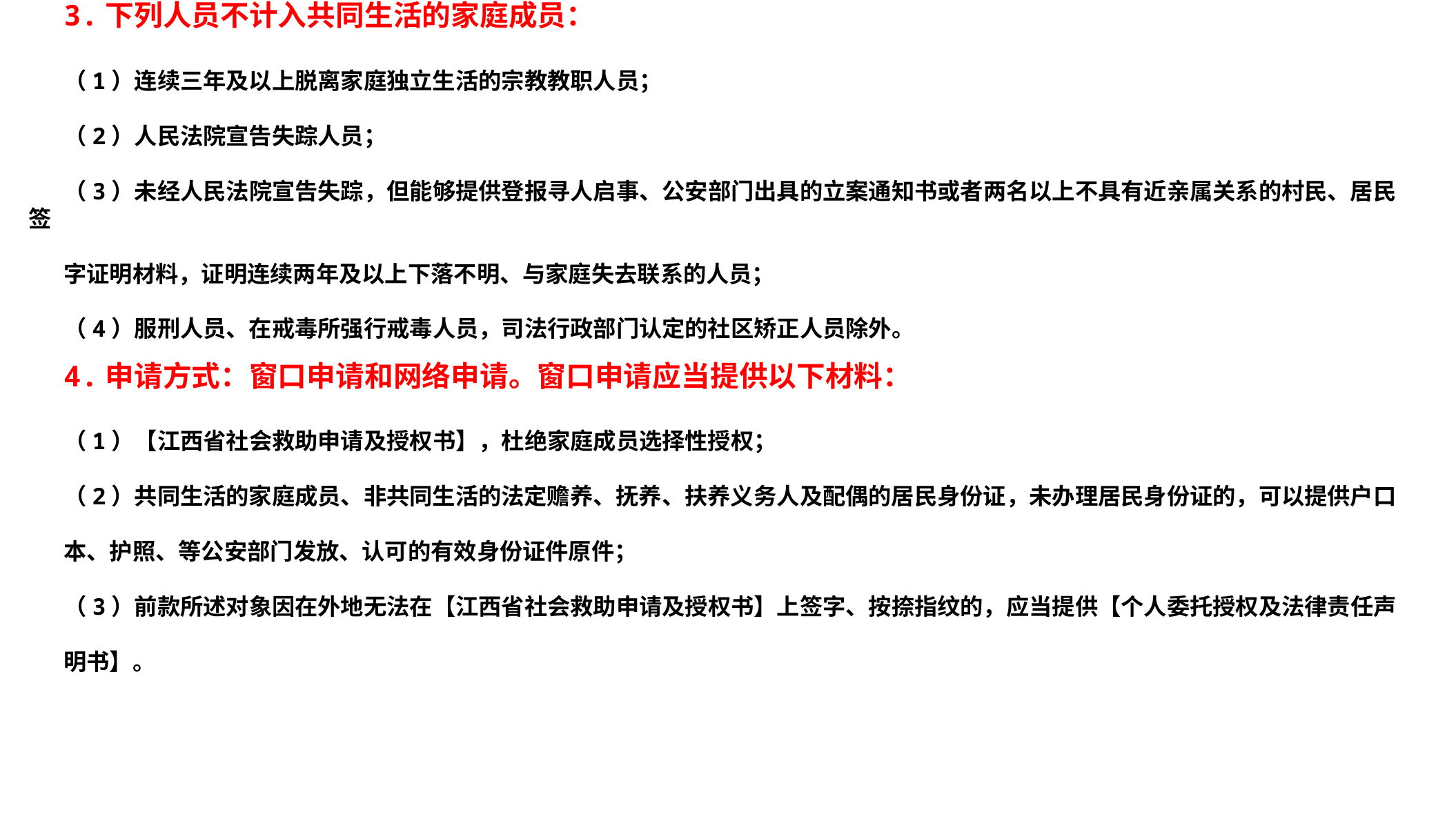

3.下列人员不计入共同生活的家庭成员：

（1）连续三年及以上脱离家庭独立生活的宗教教职人员；

（2）人民法院宣告失踪人员；

（3）未经人民法院宣告失踪，但能够提供登报寻人启事、公安部门出具的立案通知书或者两名以上不具有近亲属关系的村民、居民签

字证明材料，证明连续两年及以上下落不明、与家庭失去联系的人员；

（4）服刑人员、在戒毒所强行戒毒人员，司法行政部门认定的社区矫正人员除外。

4.申请方式：窗口申请和网络申请。窗口申请应当提供以下材料：

（1）【江西省社会救助申请及授权书】，杜绝家庭成员选择性授权；

（2）共同生活的家庭成员、非共同生活的法定赡养、抚养、扶养义务人及配偶的居民身份证，未办理居民身份证的，可以提供户口

本、护照、等公安部门发放、认可的有效身份证件原件；

（3）前款所述对象因在外地无法在【江西省社会救助申请及授权书】上签字、按捺指纹的，应当提供【个人委托授权及法律责任声

明书】。